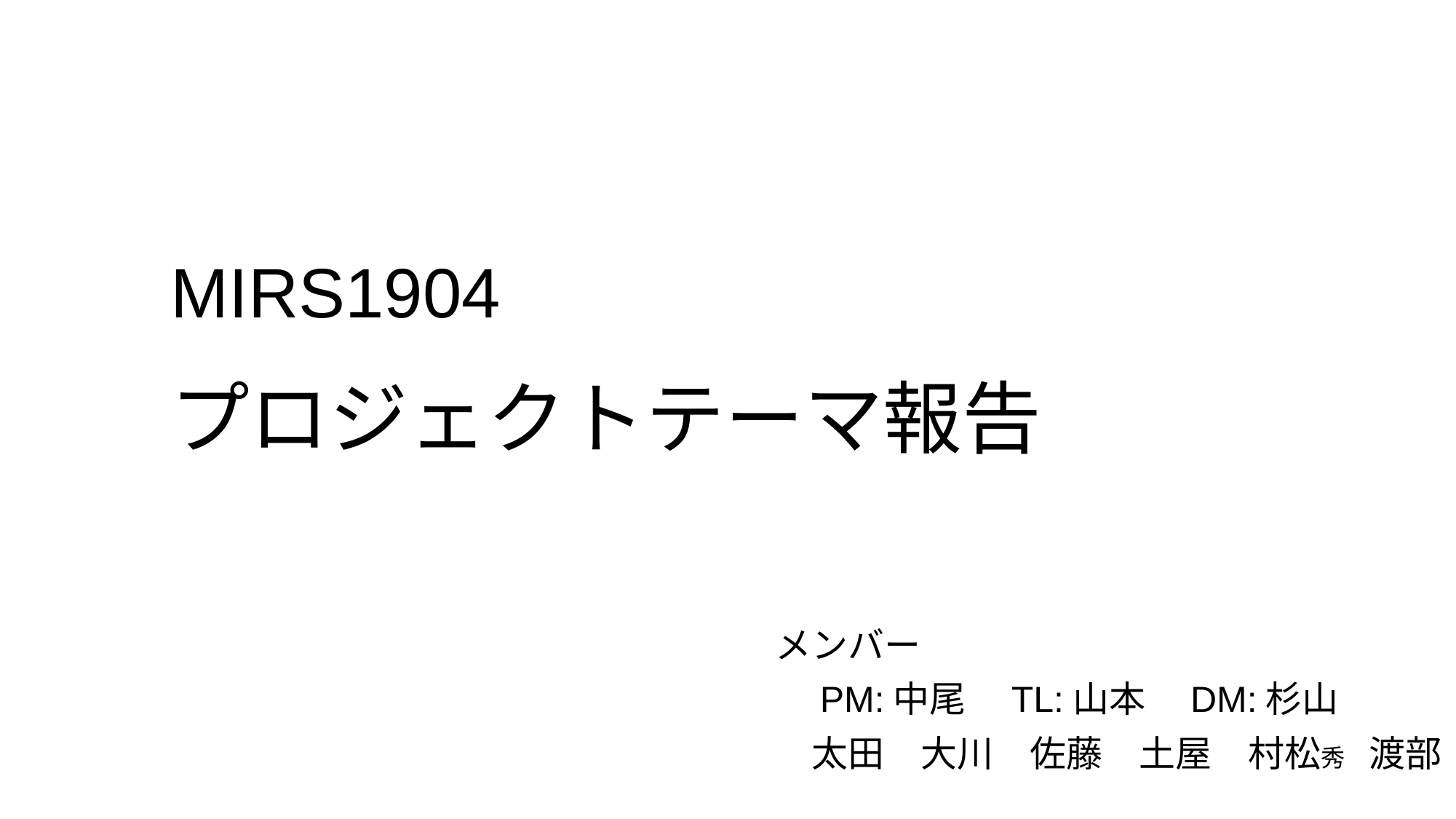

# MIRS1904 プロジェクトテーマ報告
　メンバー
　　PM:中尾　TL:山本　DM:杉山
　　太田　大川　佐藤　土屋　村松秀　渡部